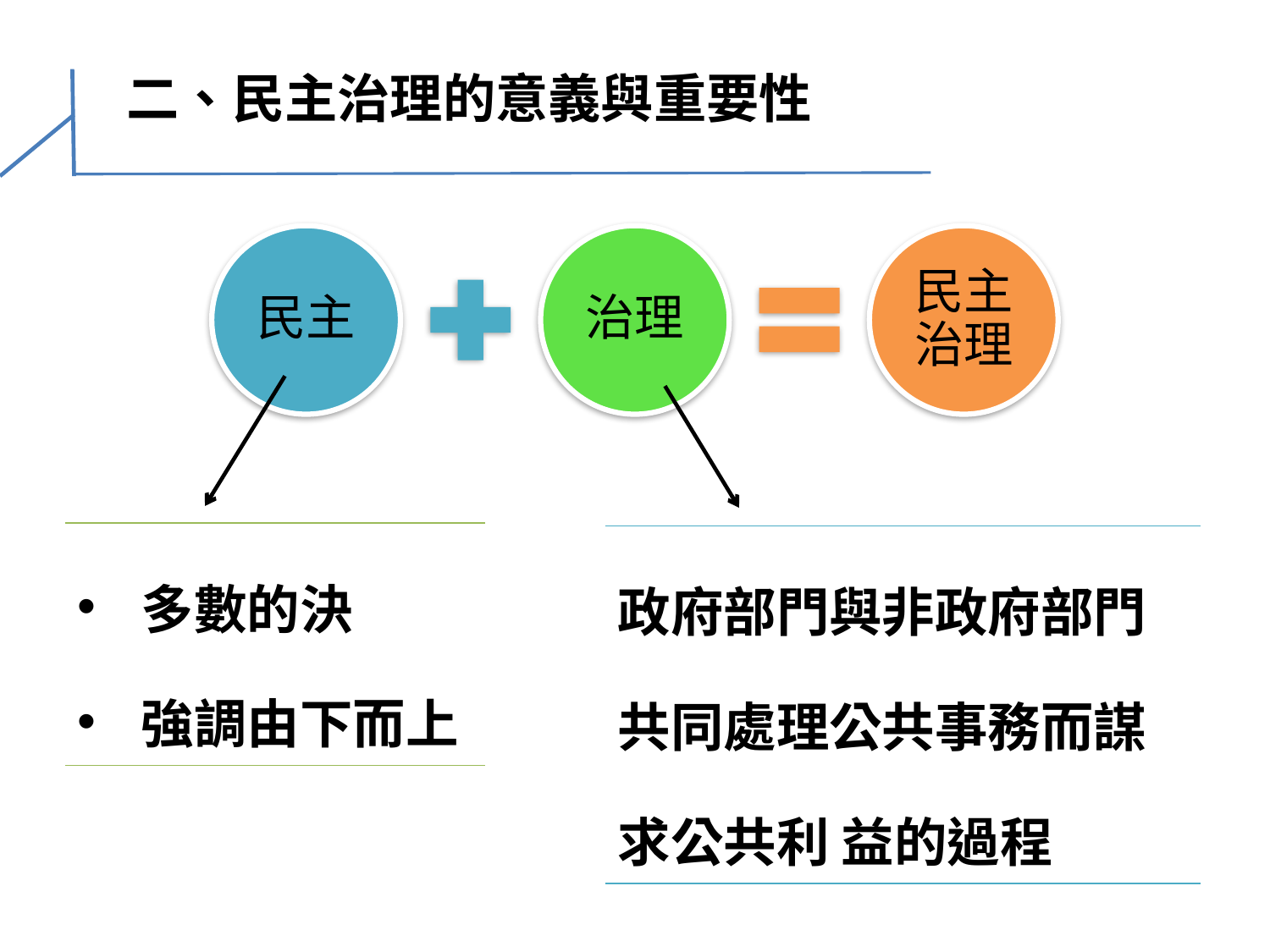

# 二、民主治理的意義與重要性
民主

治理

民主治理
| 多數的決 強調由下而上 |
| --- |
| 政府部門與非政府部門共同處理公共事務而謀求公共利 益的過程 |
| --- |